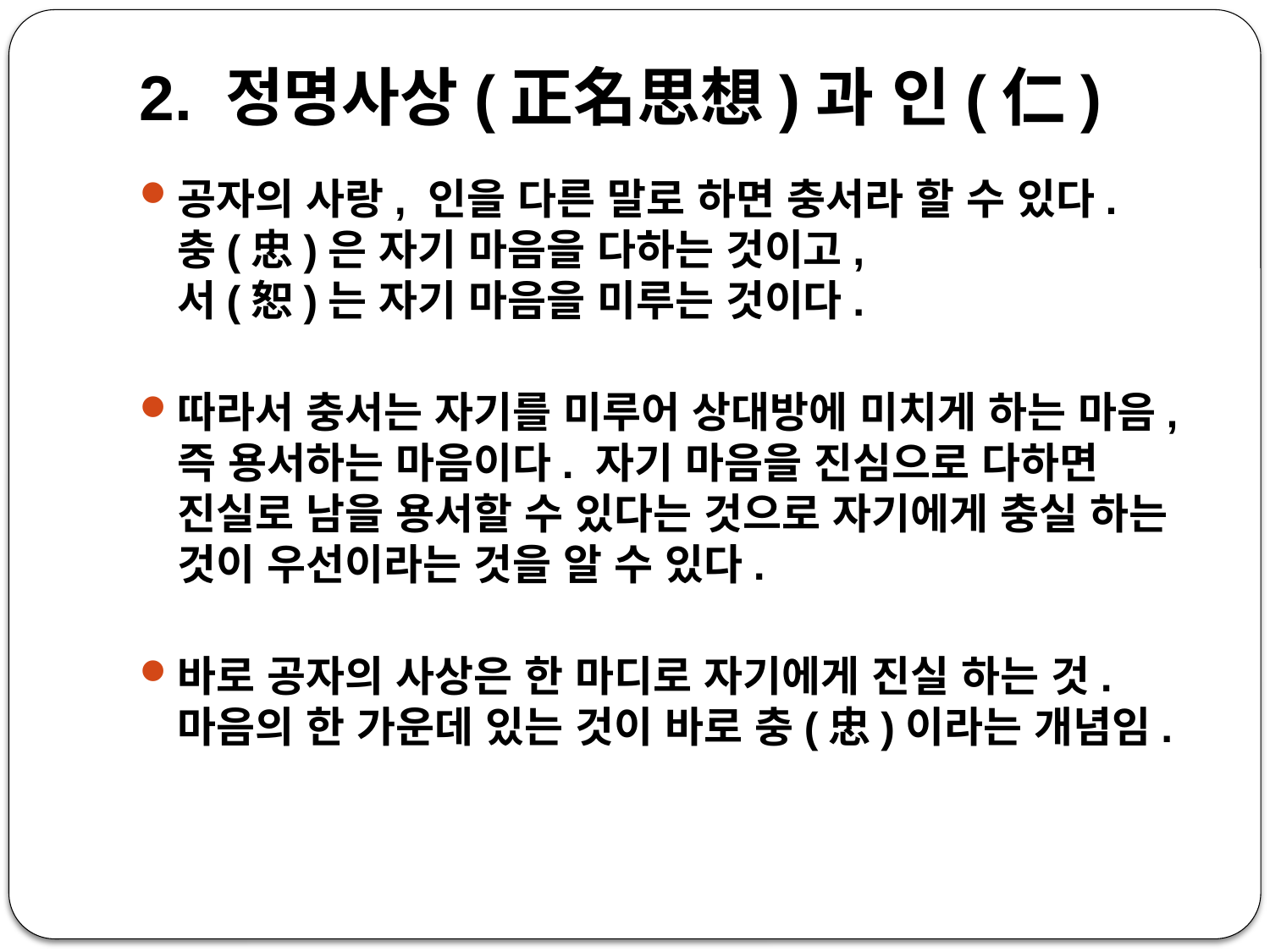

# 2. 정명사상(正名思想)과 인(仁)
공자의 사랑, 인을 다른 말로 하면 충서라 할 수 있다.
충(忠)은 자기 마음을 다하는 것이고,
서(恕)는 자기 마음을 미루는 것이다.
따라서 충서는 자기를 미루어 상대방에 미치게 하는 마음, 즉 용서하는 마음이다. 자기 마음을 진심으로 다하면 진실로 남을 용서할 수 있다는 것으로 자기에게 충실 하는 것이 우선이라는 것을 알 수 있다.
바로 공자의 사상은 한 마디로 자기에게 진실 하는 것. 마음의 한 가운데 있는 것이 바로 충(忠)이라는 개념임.